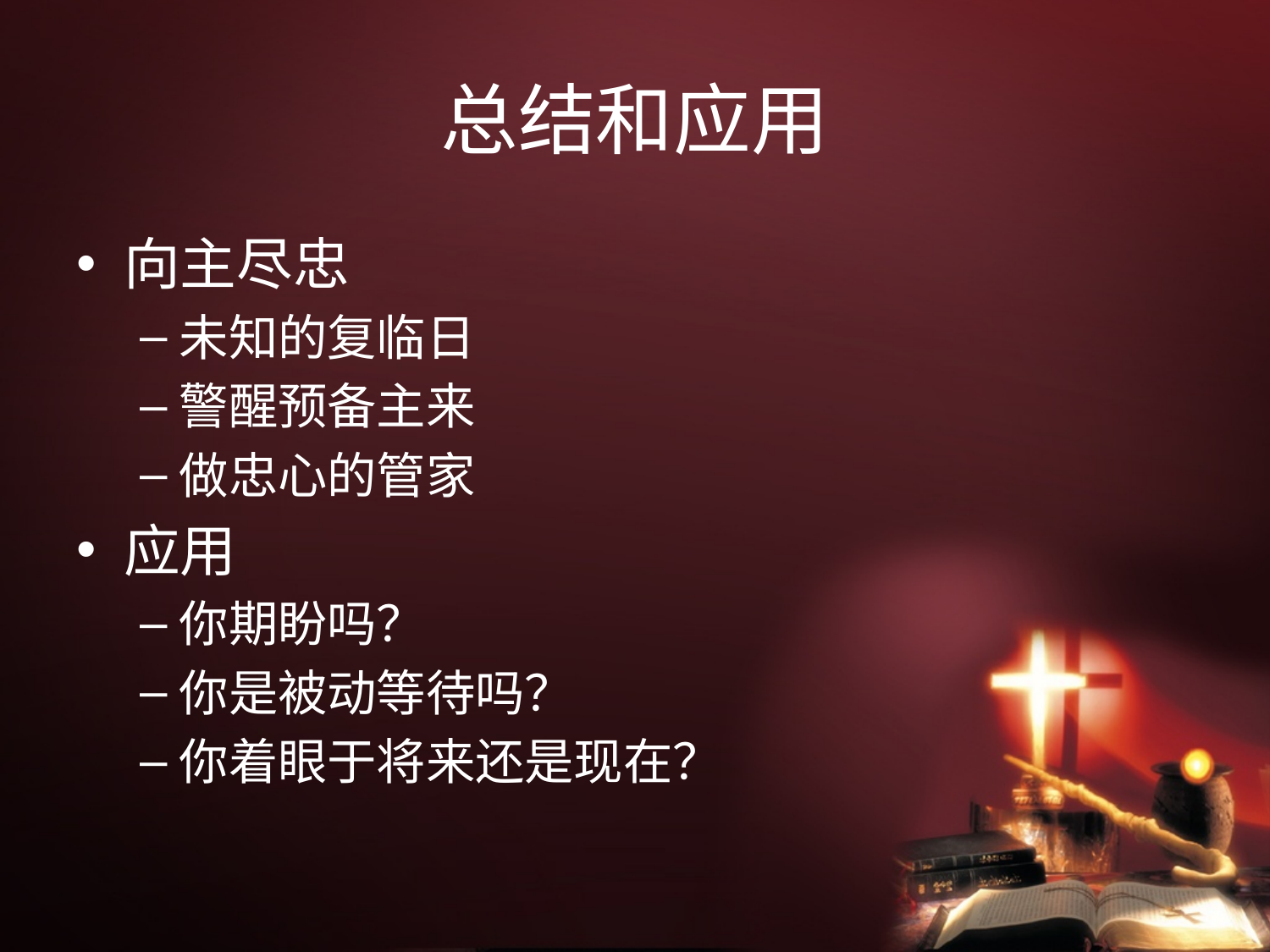

# 总结和应用
向主尽忠
未知的复临日
警醒预备主来
做忠心的管家
应用
你期盼吗？
你是被动等待吗？
你着眼于将来还是现在？